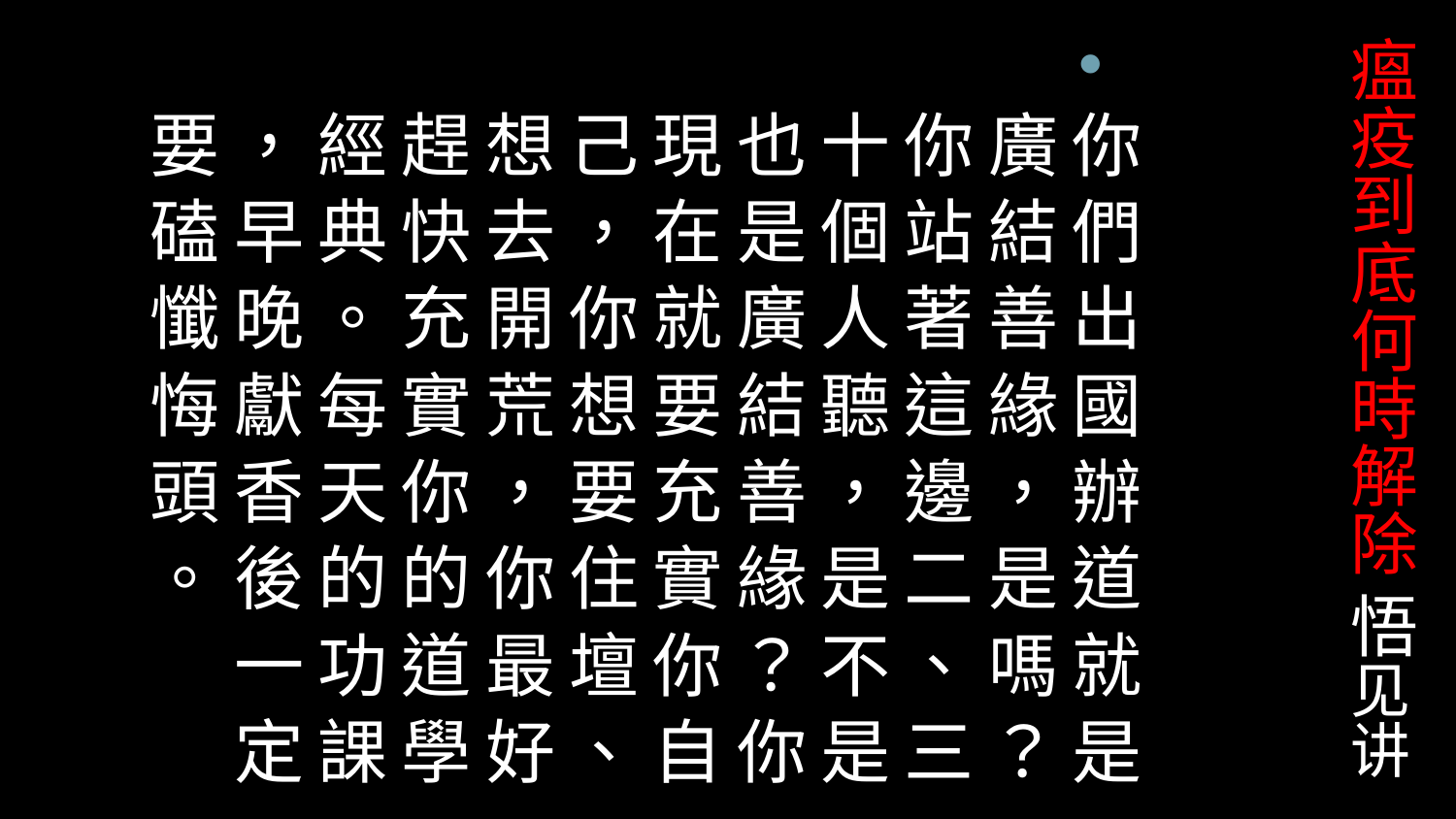

# 瘟疫到底何時解除 悟见讲
你 們 出 國 辦 道 就 是 廣 結 善 緣 ， 是 嗎 ？ 你 站 著 這 邊 二 、 三 十 個 人 聽 ， 是 不 是 也 是 廣 結 善 緣 ？ 你 現 在 就 要 充 實 你 自 己 ， 你 想 要 住 壇 、 想 去 開 荒 ， 你 最 好 趕 快 充 實 你 的 道 學 經 典 。 每 天 的 功 課 ， 早 晚 獻 香 後 一 定 要 磕 懺 悔 頭 。